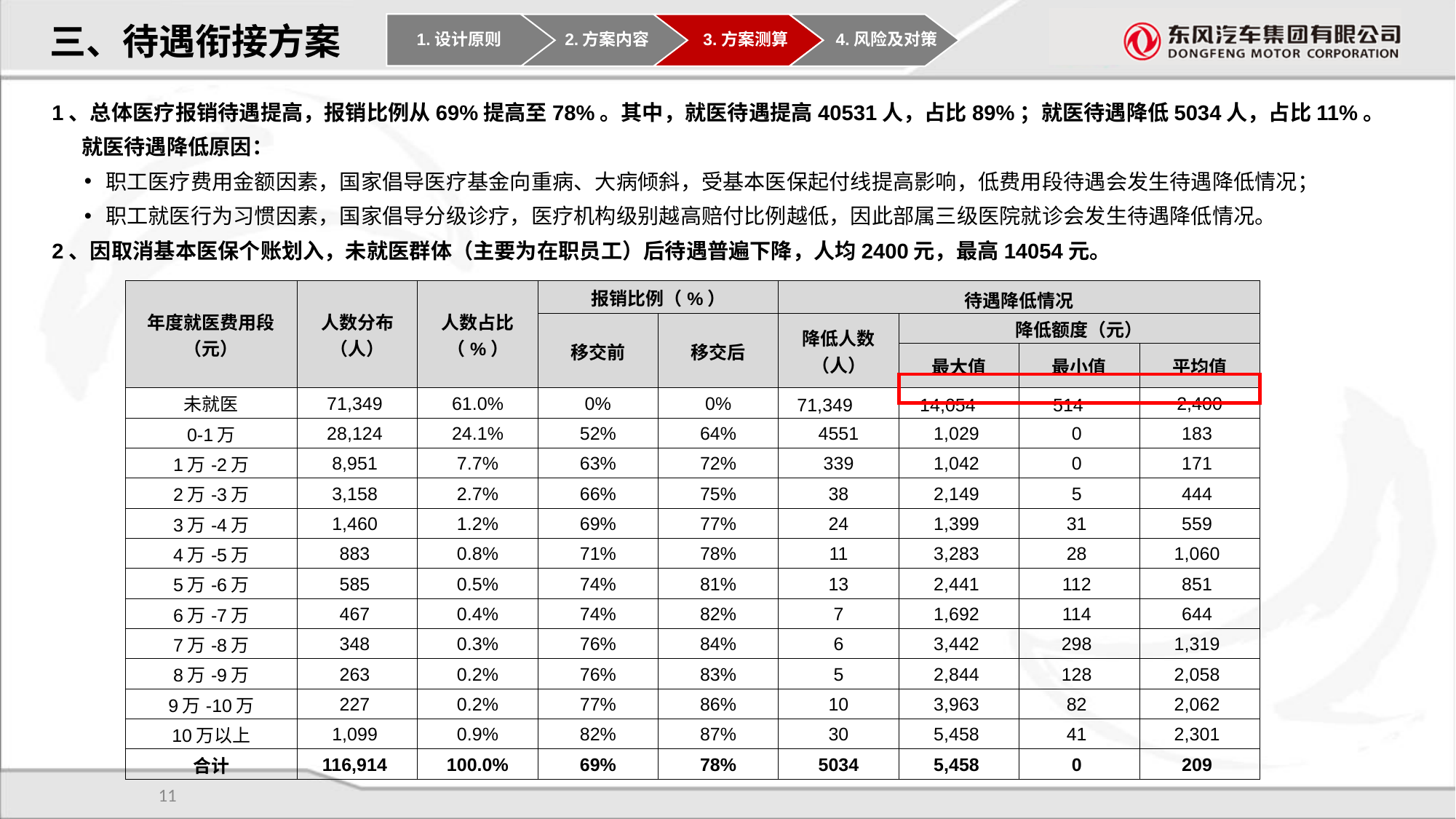

三、待遇衔接方案

1.设计原则
2.方案内容
3.方案测算
4.风险及对策
1、总体医疗报销待遇提高，报销比例从69%提高至78%。其中，就医待遇提高40531人，占比89%；就医待遇降低5034人，占比11%。
     就医待遇降低原因：
职工医疗费用金额因素，国家倡导医疗基金向重病、大病倾斜，受基本医保起付线提高影响，低费用段待遇会发生待遇降低情况；
职工就医行为习惯因素，国家倡导分级诊疗，医疗机构级别越高赔付比例越低，因此部属三级医院就诊会发生待遇降低情况。
2、因取消基本医保个账划入，未就医群体（主要为在职员工）后待遇普遍下降，人均2400元，最高14054元。
| 年度就医费用段 （元） | 人数分布 （人） | 人数占比 （%） | 报销比例（%） |  | 待遇降低情况 |  |  |  |
| --- | --- | --- | --- | --- | --- | --- | --- | --- |
|  |  |  | 移交前 | 移交后 | 降低人数 （人） | 降低额度（元） |  |  |
|  |  |  |  |  |  | 最大值 | 最小值 | 平均值 |
| 未就医 | 71,349 | 61.0% | 0% | 0% | 71,349 | 14,054 | 514 | 2,400 |
| 0-1万 | 28,124 | 24.1% | 52% | 64% | 4551 | 1,029 | 0 | 183 |
| 1万-2万 | 8,951 | 7.7% | 63% | 72% | 339 | 1,042 | 0 | 171 |
| 2万-3万 | 3,158 | 2.7% | 66% | 75% | 38 | 2,149 | 5 | 444 |
| 3万-4万 | 1,460 | 1.2% | 69% | 77% | 24 | 1,399 | 31 | 559 |
| 4万-5万 | 883 | 0.8% | 71% | 78% | 11 | 3,283 | 28 | 1,060 |
| 5万-6万 | 585 | 0.5% | 74% | 81% | 13 | 2,441 | 112 | 851 |
| 6万-7万 | 467 | 0.4% | 74% | 82% | 7 | 1,692 | 114 | 644 |
| 7万-8万 | 348 | 0.3% | 76% | 84% | 6 | 3,442 | 298 | 1,319 |
| 8万-9万 | 263 | 0.2% | 76% | 83% | 5 | 2,844 | 128 | 2,058 |
| 9万-10万 | 227 | 0.2% | 77% | 86% | 10 | 3,963 | 82 | 2,062 |
| 10万以上 | 1,099 | 0.9% | 82% | 87% | 30 | 5,458 | 41 | 2,301 |
| 合计 | 116,914 | 100.0% | 69% | 78% | 5034 | 5,458 | 0 | 209 |